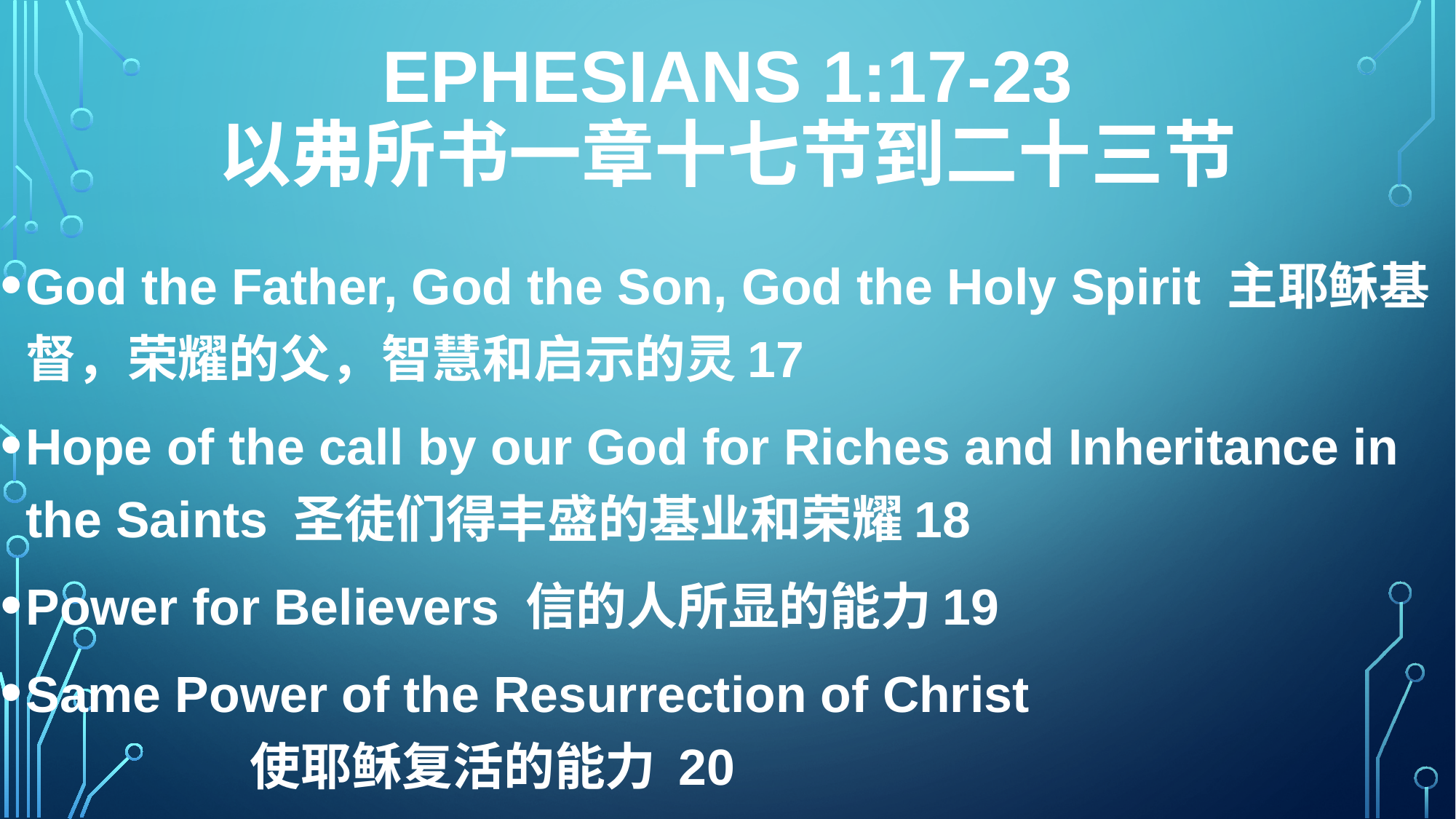

# EPHESIANS 1:17-23 以弗所书一章十七节到二十三节
God the Father, God the Son, God the Holy Spirit 主耶稣基督，荣耀的父，智慧和启示的灵17
Hope of the call by our God for Riches and Inheritance in the Saints 圣徒们得丰盛的基业和荣耀18
Power for Believers 信的人所显的能力19
Same Power of the Resurrection of Christ                                             使耶稣复活的能力 20